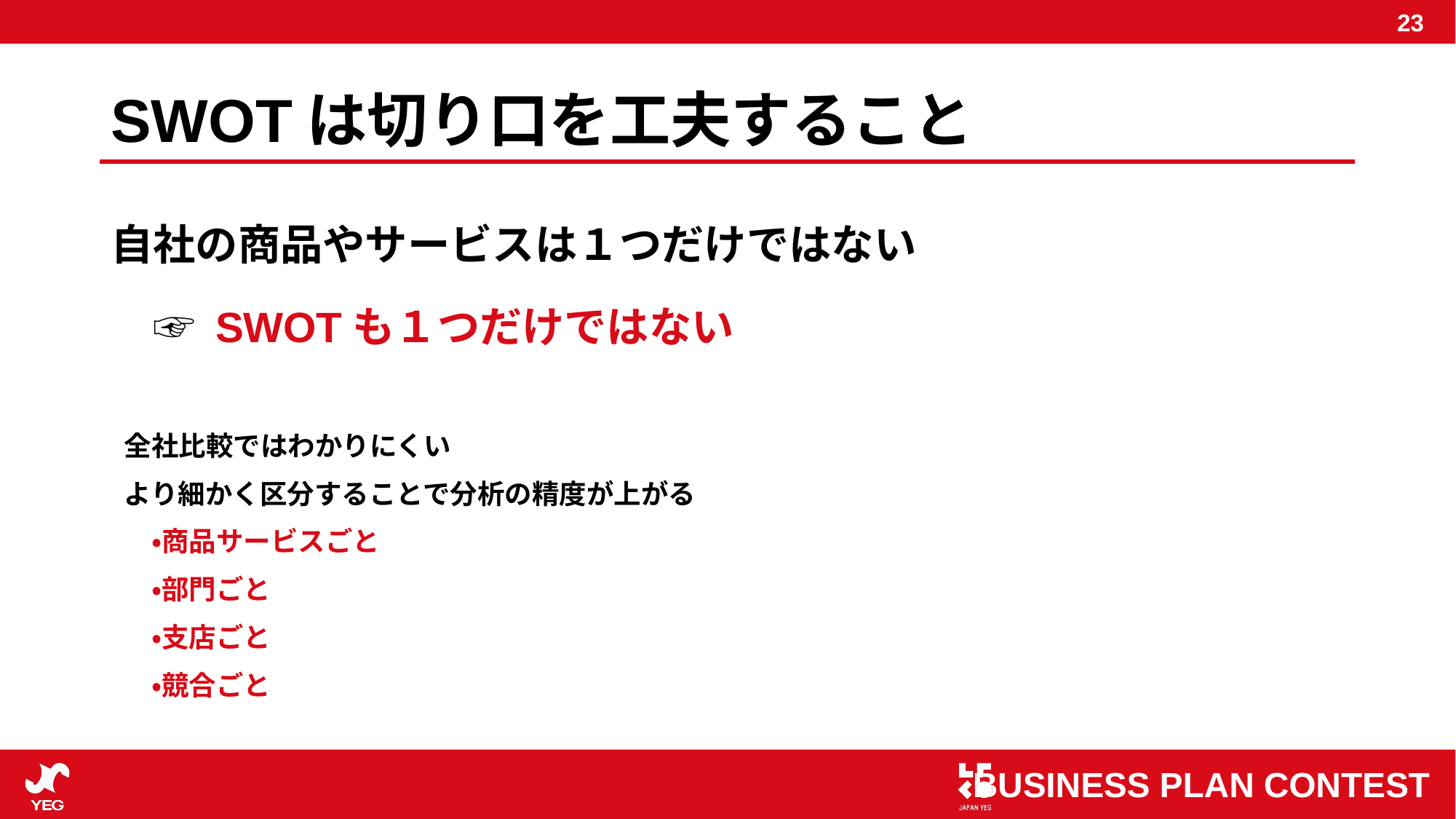

# SWOTは切り口を工夫すること
自社の商品やサービスは１つだけではない
　☞ SWOTも１つだけではない
全社比較ではわかりにくい
より細かく区分することで分析の精度が上がる
　・商品サービスごと
　・部門ごと
　・支店ごと
　・競合ごと